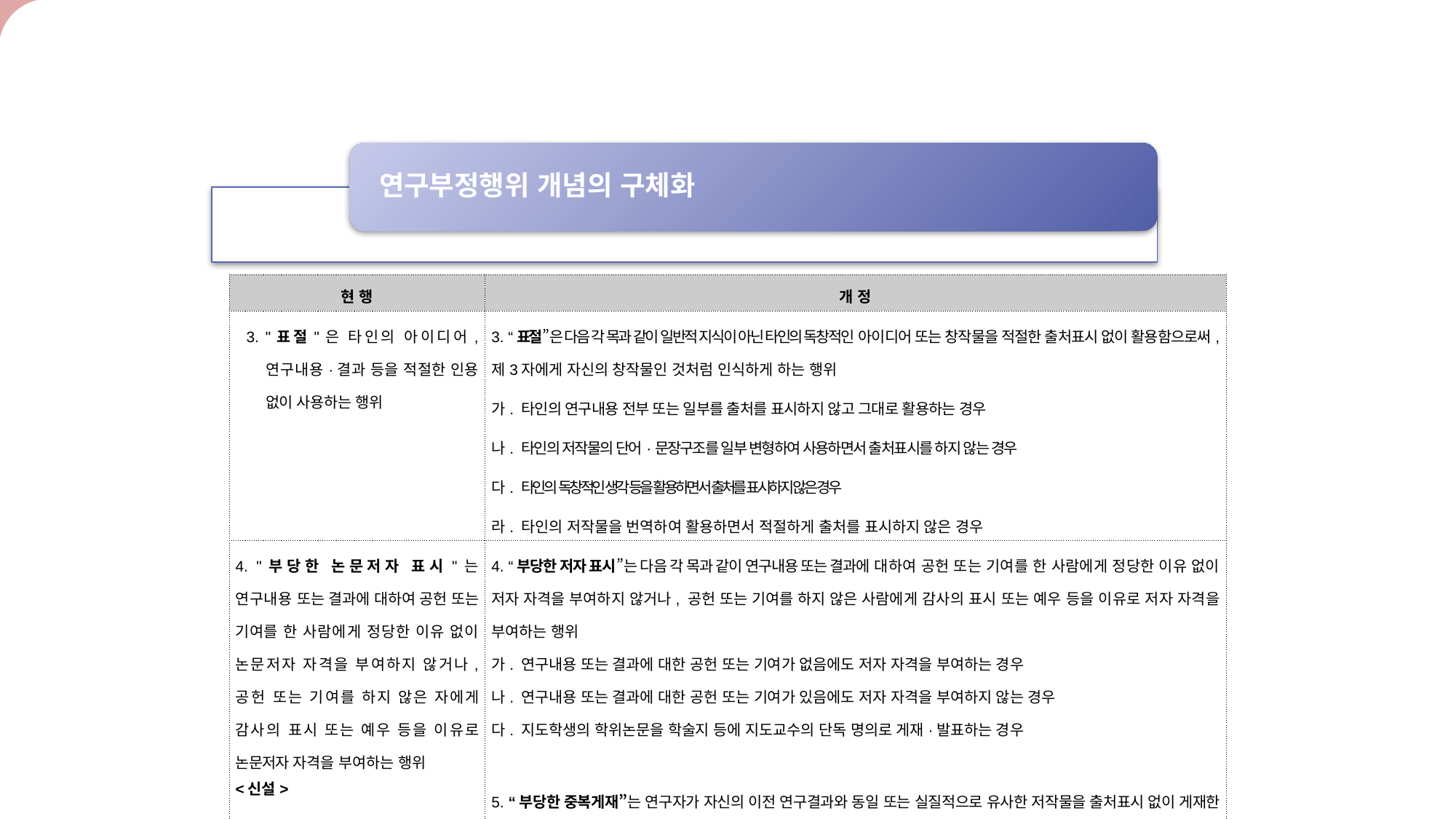

연구부정행위 개념의 구체화

| 현 행 | 개 정 |
| --- | --- |
| 3. "표절"은 타인의 아이디어, 연구내용·결과 등을 적절한 인용 없이 사용하는 행위 | 3. “표절”은 다음 각 목과 같이 일반적 지식이 아닌 타인의 독창적인 아이디어 또는 창작물을 적절한 출처표시 없이 활용함으로써, 제3자에게 자신의 창작물인 것처럼 인식하게 하는 행위 |
|  | 가. 타인의 연구내용 전부 또는 일부를 출처를 표시하지 않고 그대로 활용하는 경우 |
|  | 나. 타인의 저작물의 단어·문장구조를 일부 변형하여 사용하면서 출처표시를 하지 않는 경우 |
|  | 다. 타인의 독창적인 생각 등을 활용하면서 출처를 표시하지 않은 경우 |
|  | 라. 타인의 저작물을 번역하여 활용하면서 적절하게 출처를 표시하지 않은 경우 |
| 4. "부당한 논문저자 표시"는 연구내용 또는 결과에 대하여 공헌 또는 기여를 한 사람에게 정당한 이유 없이 논문저자 자격을 부여하지 않거나, 공헌 또는 기여를 하지 않은 자에게 감사의 표시 또는 예우 등을 이유로 논문저자 자격을 부여하는 행위 | 4. “부당한 저자 표시”는 다음 각 목과 같이 연구내용 또는 결과에 대하여 공헌 또는 기여를 한 사람에게 정당한 이유 없이 저자 자격을 부여하지 않거나, 공헌 또는 기여를 하지 않은 사람에게 감사의 표시 또는 예우 등을 이유로 저자 자격을 부여하는 행위 가. 연구내용 또는 결과에 대한 공헌 또는 기여가 없음에도 저자 자격을 부여하는 경우 나. 연구내용 또는 결과에 대한 공헌 또는 기여가 있음에도 저자 자격을 부여하지 않는 경우 다. 지도학생의 학위논문을 학술지 등에 지도교수의 단독 명의로 게재·발표하는 경우 |
| <신설> | 5. “부당한 중복게재”는 연구자가 자신의 이전 연구결과와 동일 또는 실질적으로 유사한 저작물을 출처표시 없이 게재한 후, 연구비를 수령하거나 별도의 연구업적으로 인정받는 경우 등 부당한 이익을 얻는 행위 |